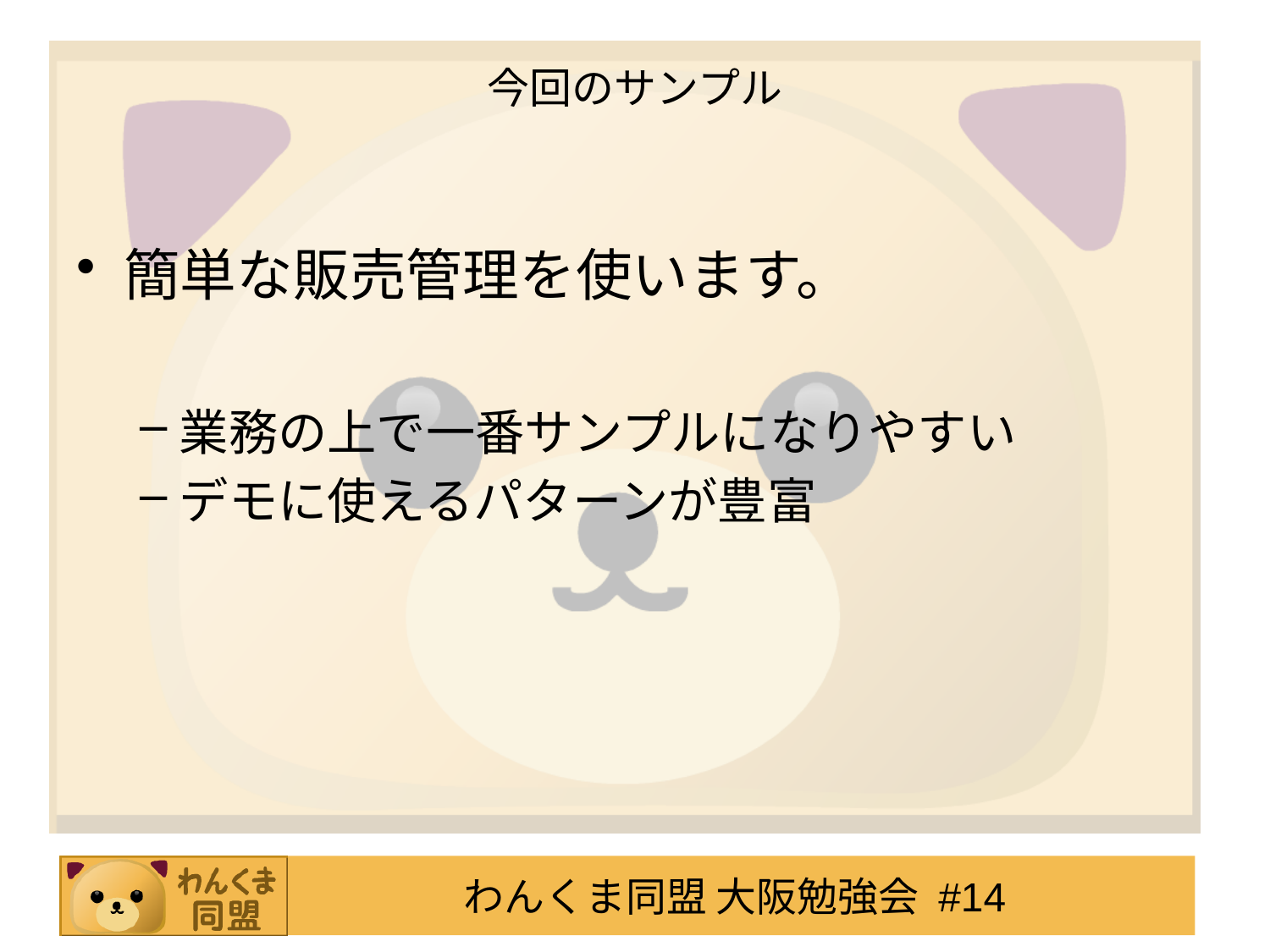

# 今回のサンプル
簡単な販売管理を使います。

業務の上で一番サンプルになりやすい
デモに使えるパターンが豊富